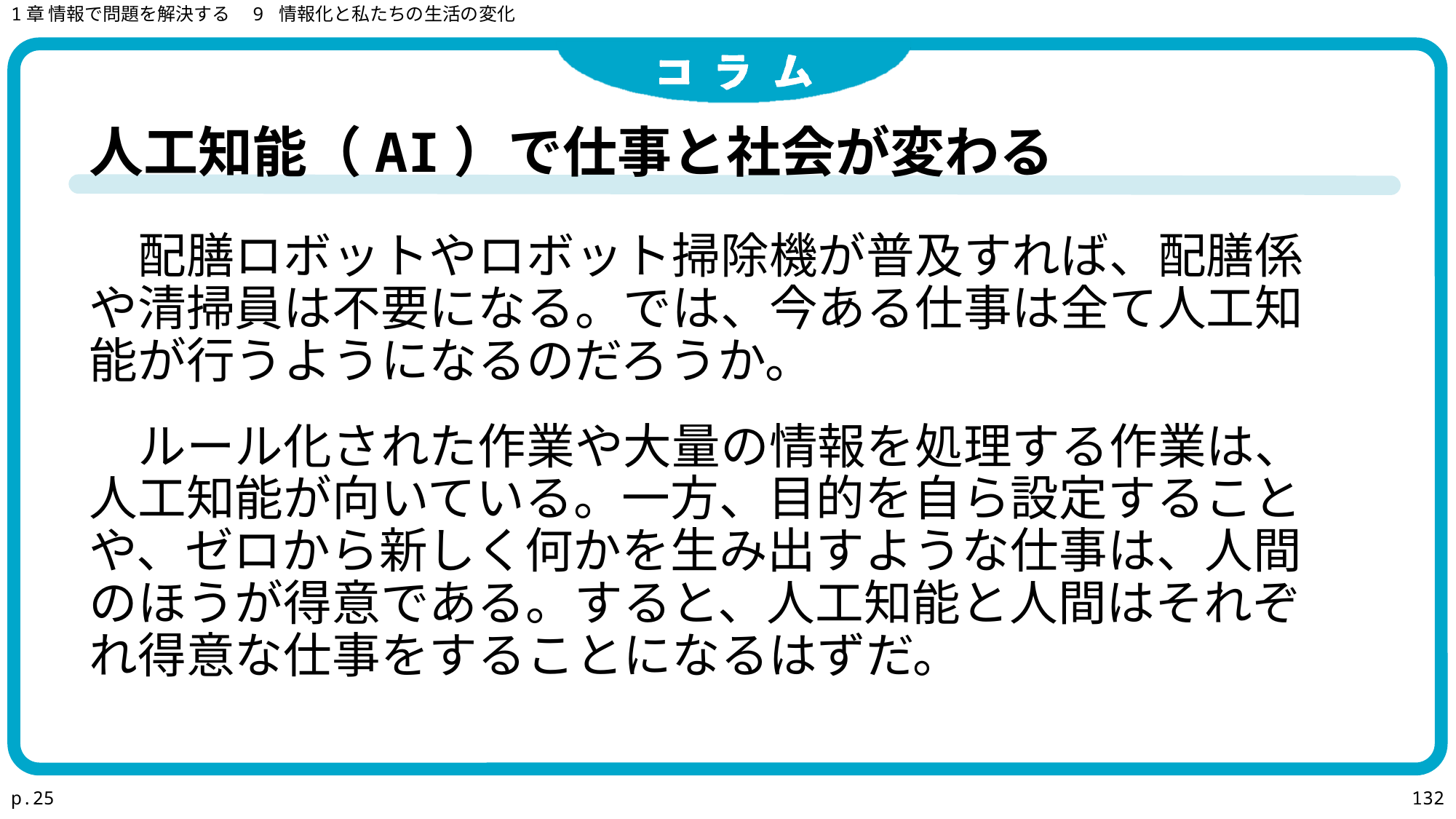

1章 情報で問題を解決する　9 情報化と私たちの生活の変化
人工知能（AI）で仕事と社会が変わる
　配膳ロボットやロボット掃除機が普及すれば、配膳係や清掃員は不要になる。では、今ある仕事は全て人工知能が行うようになるのだろうか。
　ルール化された作業や大量の情報を処理する作業は、人工知能が向いている。一方、目的を自ら設定することや、ゼロから新しく何かを生み出すような仕事は、人間のほうが得意である。すると、人工知能と人間はそれぞれ得意な仕事をすることになるはずだ。
p.25
132